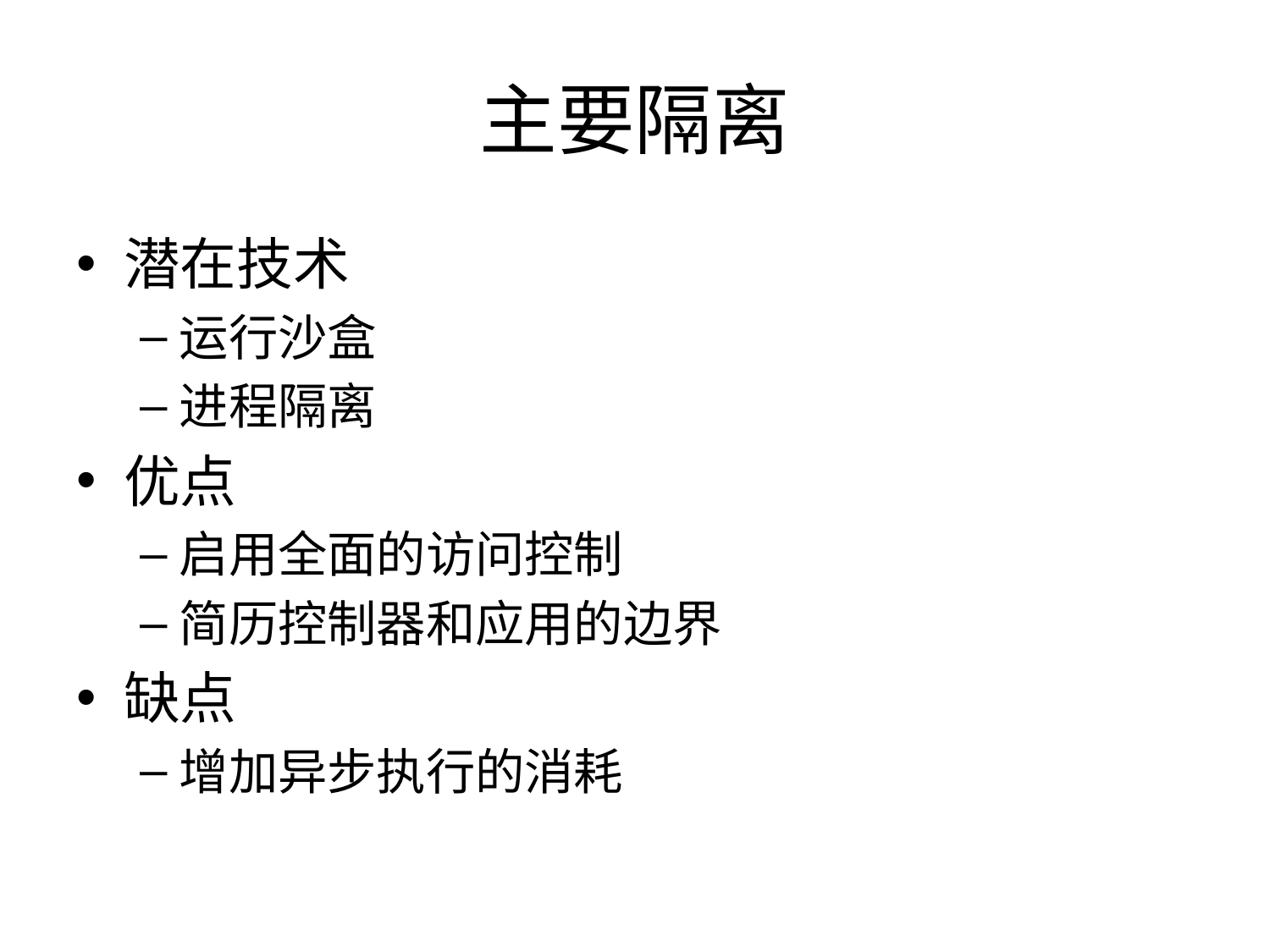

# 主要隔离
潜在技术
运行沙盒
进程隔离
优点
启用全面的访问控制
简历控制器和应用的边界
缺点
增加异步执行的消耗